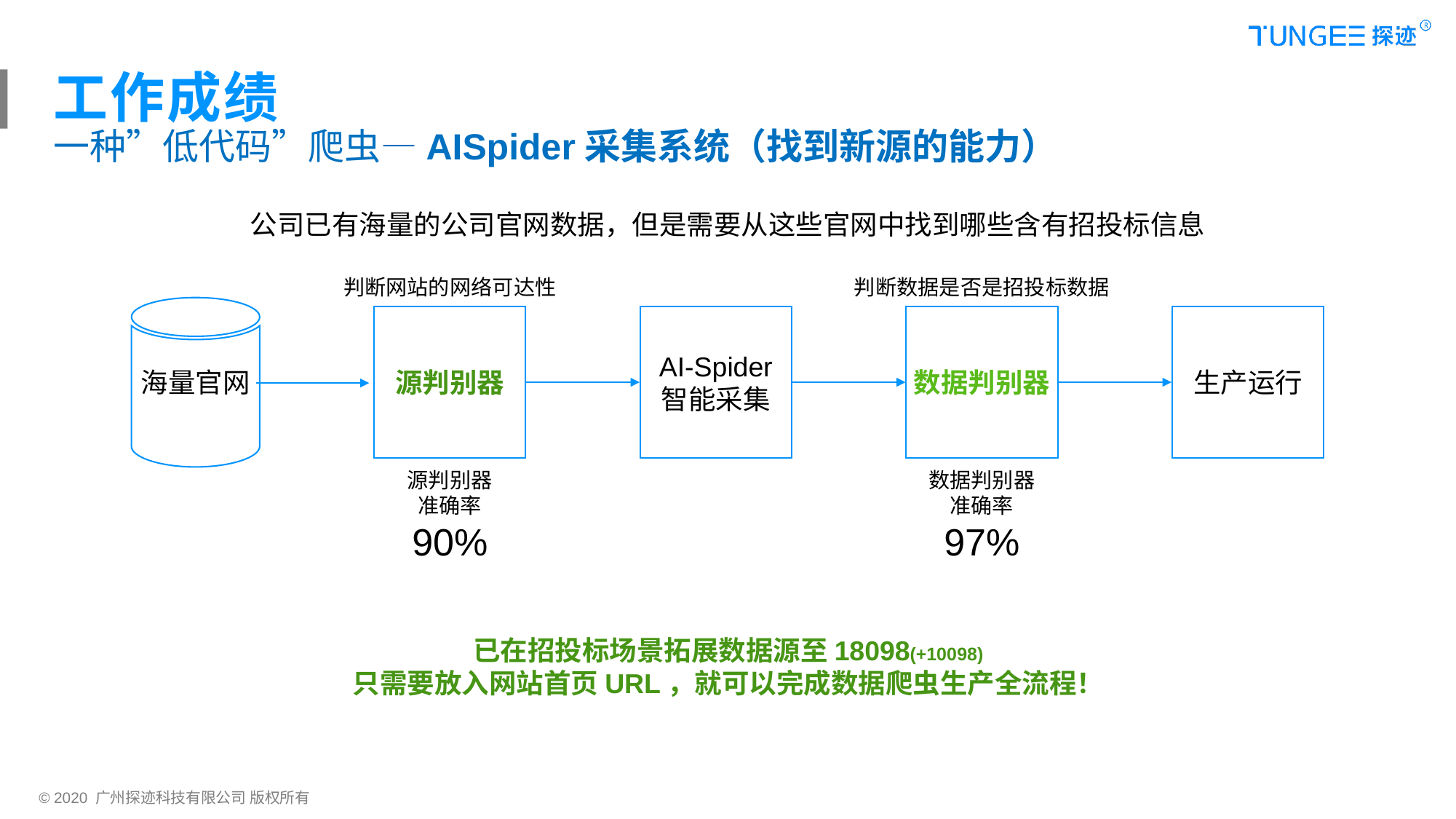

工作成绩

一种”低代码”爬虫—AISpider采集系统（找到新源的能力）
公司已有海量的公司官网数据，但是需要从这些官网中找到哪些含有招投标信息
判断网站的网络可达性
判断数据是否是招投标数据
海量官网
源判别器
AI-Spider
智能采集
数据判别器
生产运行

源判别器
准确率
90%
数据判别器
准确率
97%
已在招投标场景拓展数据源至18098(+10098)
只需要放入网站首页URL，就可以完成数据爬虫生产全流程！
11